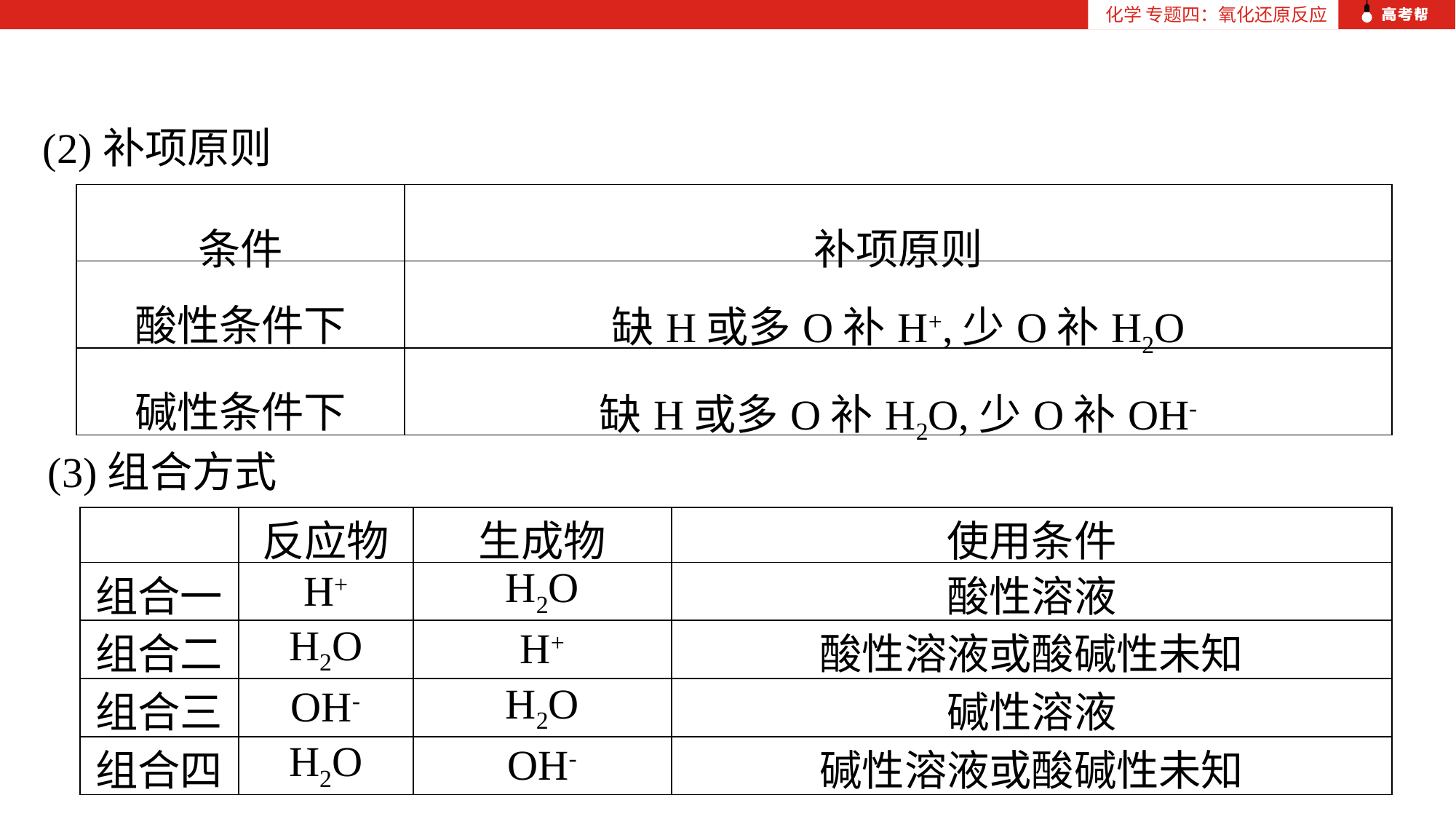

化学 专题四：氧化还原反应
(2)补项原则
| 条件 | 补项原则 |
| --- | --- |
| 酸性条件下 | 缺H或多O补H+,少O补H2O |
| 碱性条件下 | 缺H或多O补H2O,少O补OH- |
(3)组合方式
|  | 反应物 | 生成物 | 使用条件 |
| --- | --- | --- | --- |
| 组合一 | H+ | H2O | 酸性溶液 |
| 组合二 | H2O | H+ | 酸性溶液或酸碱性未知 |
| 组合三 | OH- | H2O | 碱性溶液 |
| 组合四 | H2O | OH- | 碱性溶液或酸碱性未知 |